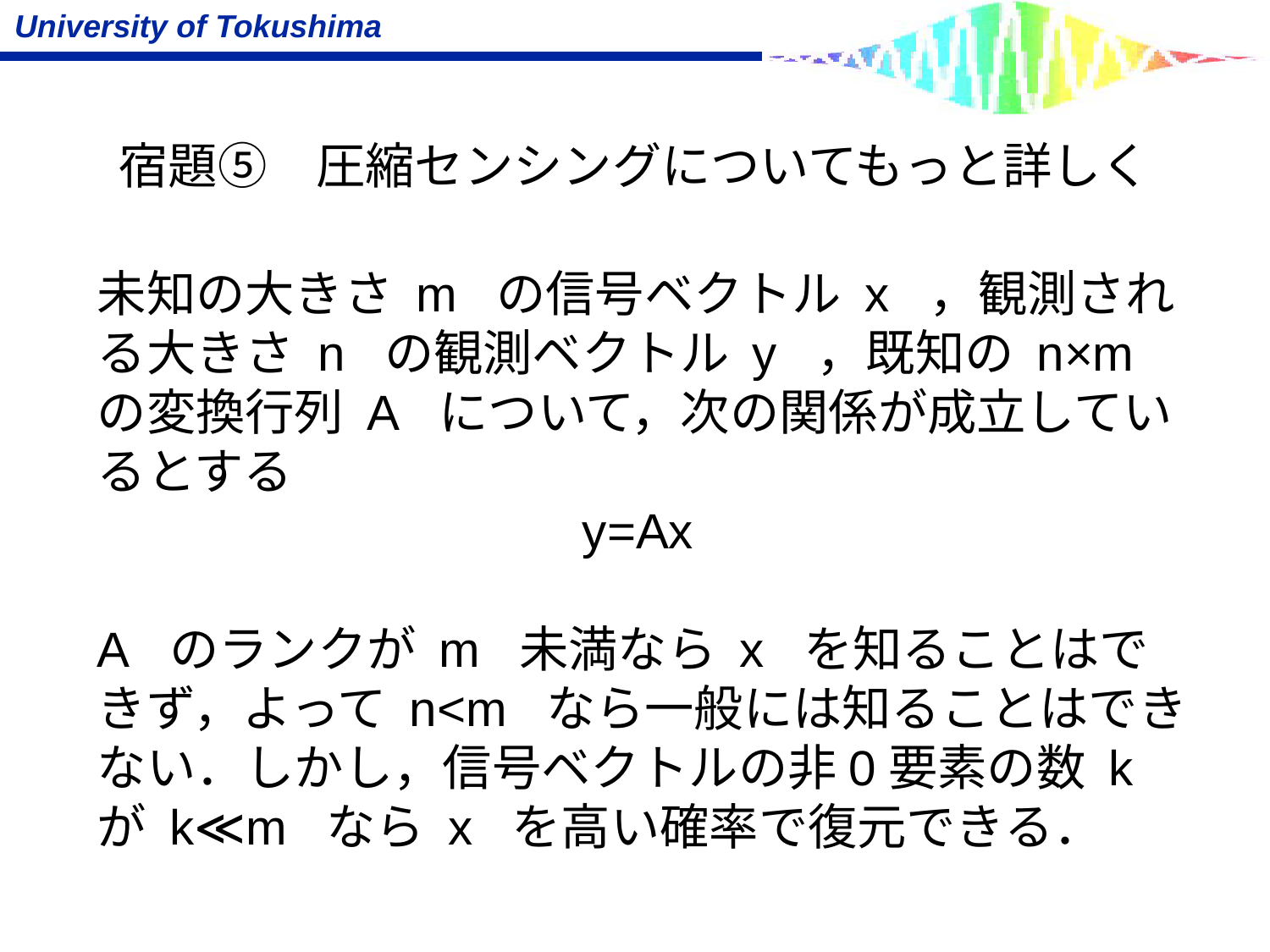

# 宿題⑤　圧縮センシングについてもっと詳しく
未知の大きさ m  の信号ベクトル x  ，観測される大きさ n  の観測ベクトル y  ，既知の n×m  の変換行列 A  について，次の関係が成立しているとする
y=Ax

A  のランクが m  未満なら x  を知ることはできず，よって n<m  なら一般には知ることはできない．しかし，信号ベクトルの非0要素の数 k  が k≪m  なら x  を高い確率で復元できる．